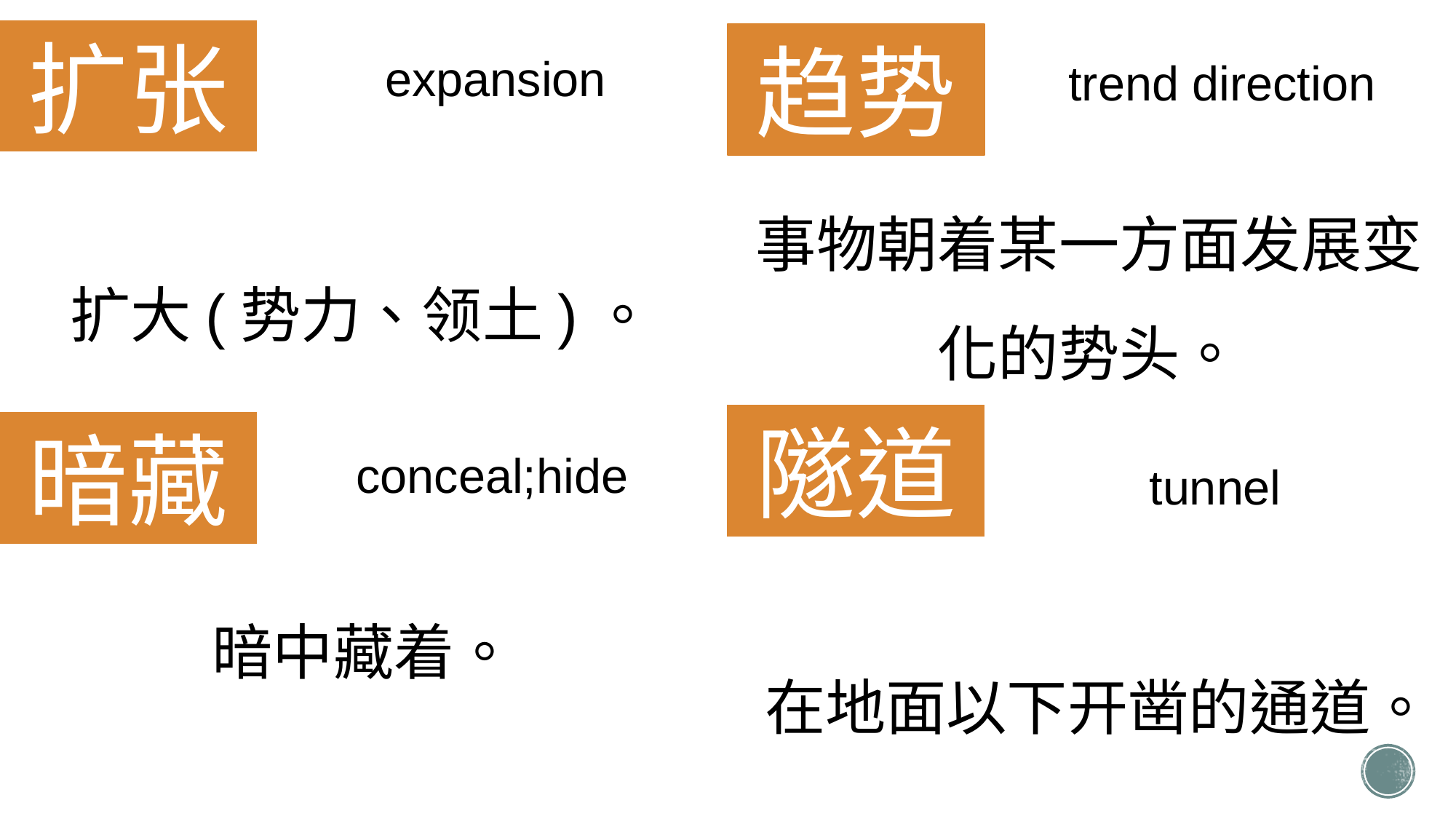

扩张
趋势
expansion
trend direction
事物朝着某一方面发展变化的势头。
扩大(势力、领土)。
隧道
暗藏
conceal;hide
tunnel
暗中藏着。
在地面以下开凿的通道。